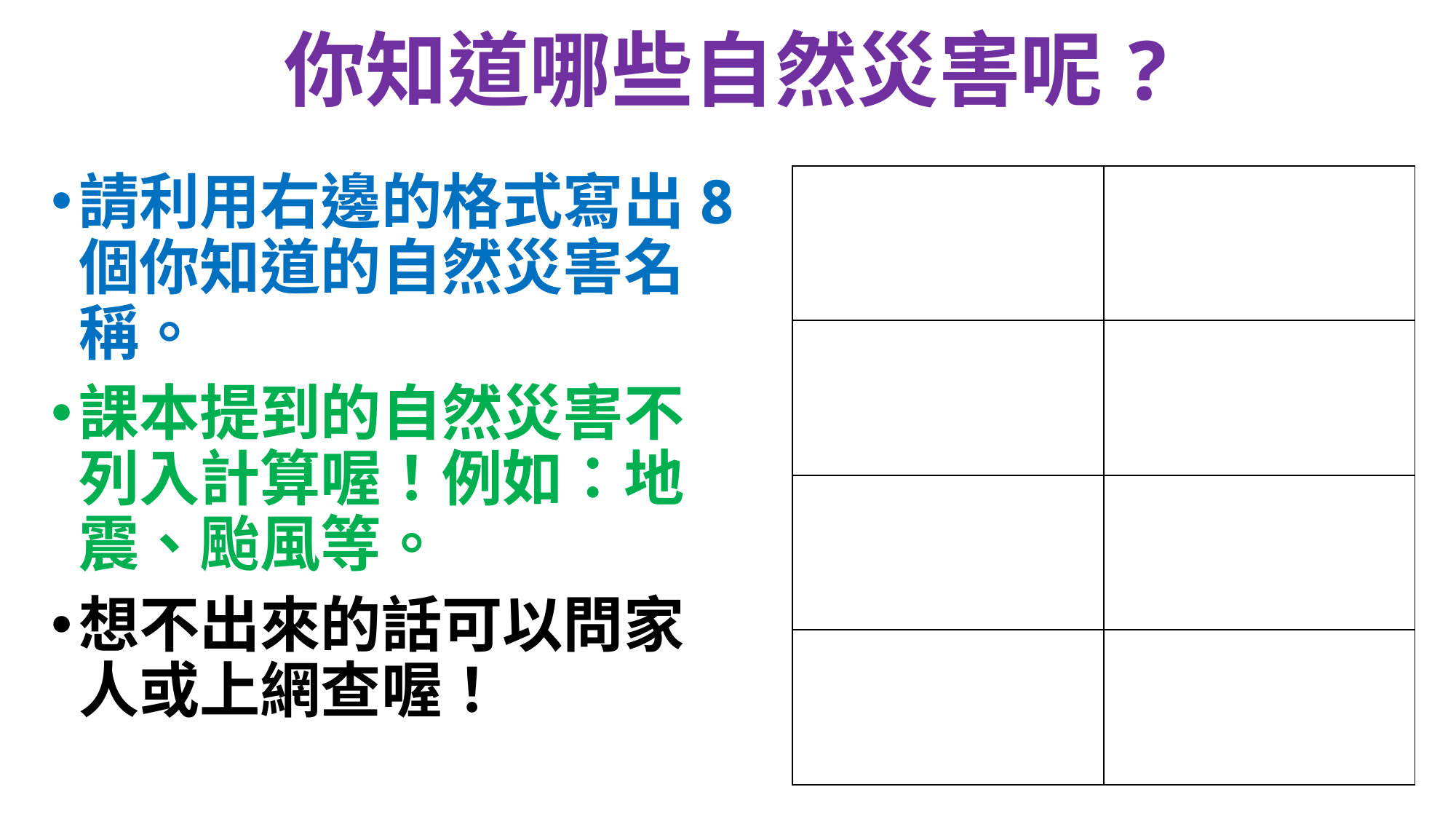

# 你知道哪些自然災害呢?
請利用右邊的格式寫出8個你知道的自然災害名稱。
課本提到的自然災害不列入計算喔！例如：地震、颱風等。
想不出來的話可以問家人或上網查喔！
|  |  |
| --- | --- |
|  |  |
|  |  |
|  |  |